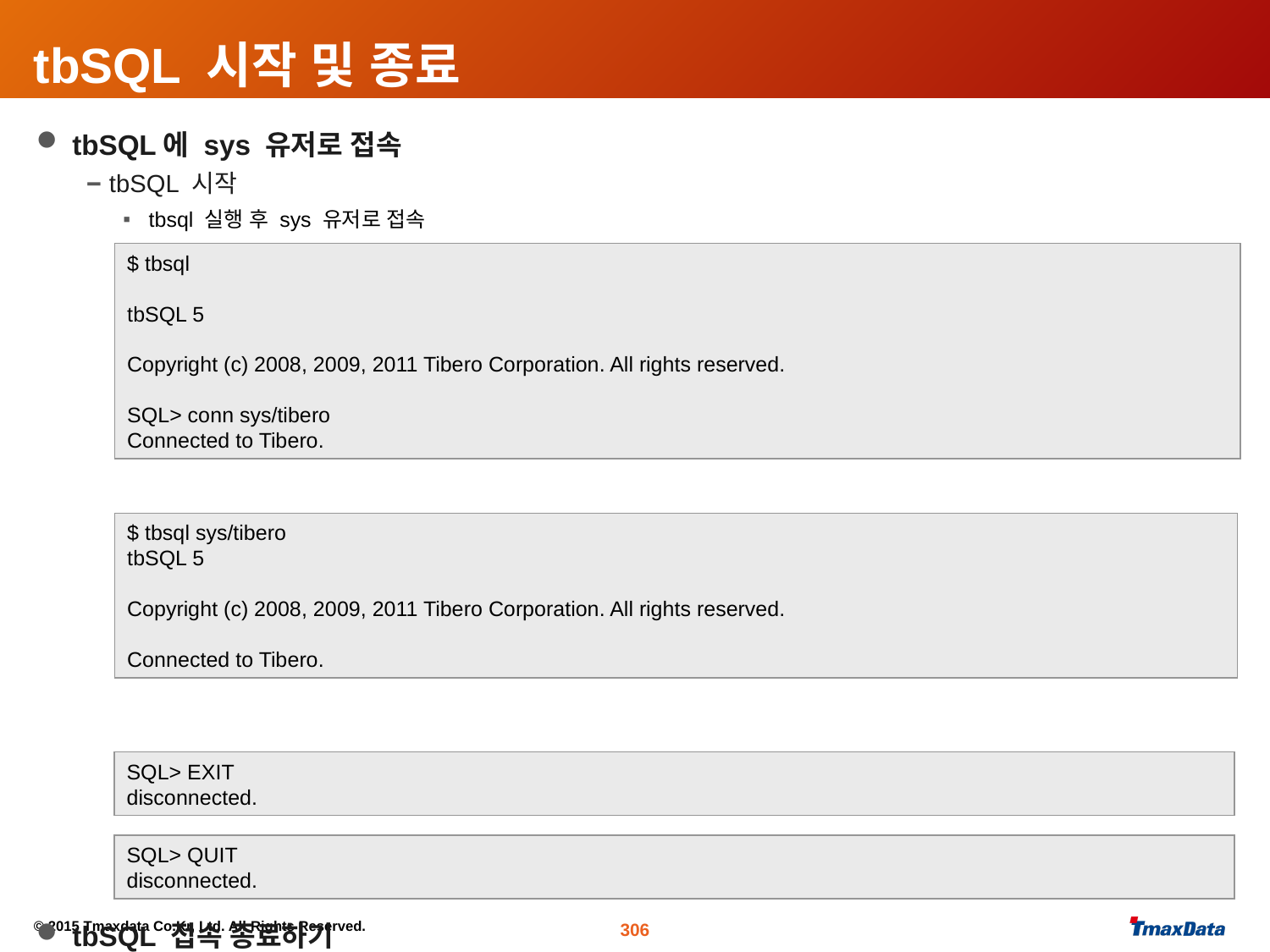

# tbSQL 시작 및 종료
 tbSQL에 sys 유저로 접속
 tbSQL 시작
tbsql 실행 후 sys 유저로 접속

tbsql을 실행 하면서 sys 유저로 접속

 tbSQL 접속 종료하기
$ tbsql

tbSQL 5

Copyright (c) 2008, 2009, 2011 Tibero Corporation. All rights reserved.

SQL> conn sys/tibero
Connected to Tibero.
$ tbsql sys/tibero
tbSQL 5

Copyright (c) 2008, 2009, 2011 Tibero Corporation. All rights reserved.

Connected to Tibero.
SQL> EXIT
disconnected.
SQL> QUIT
disconnected.